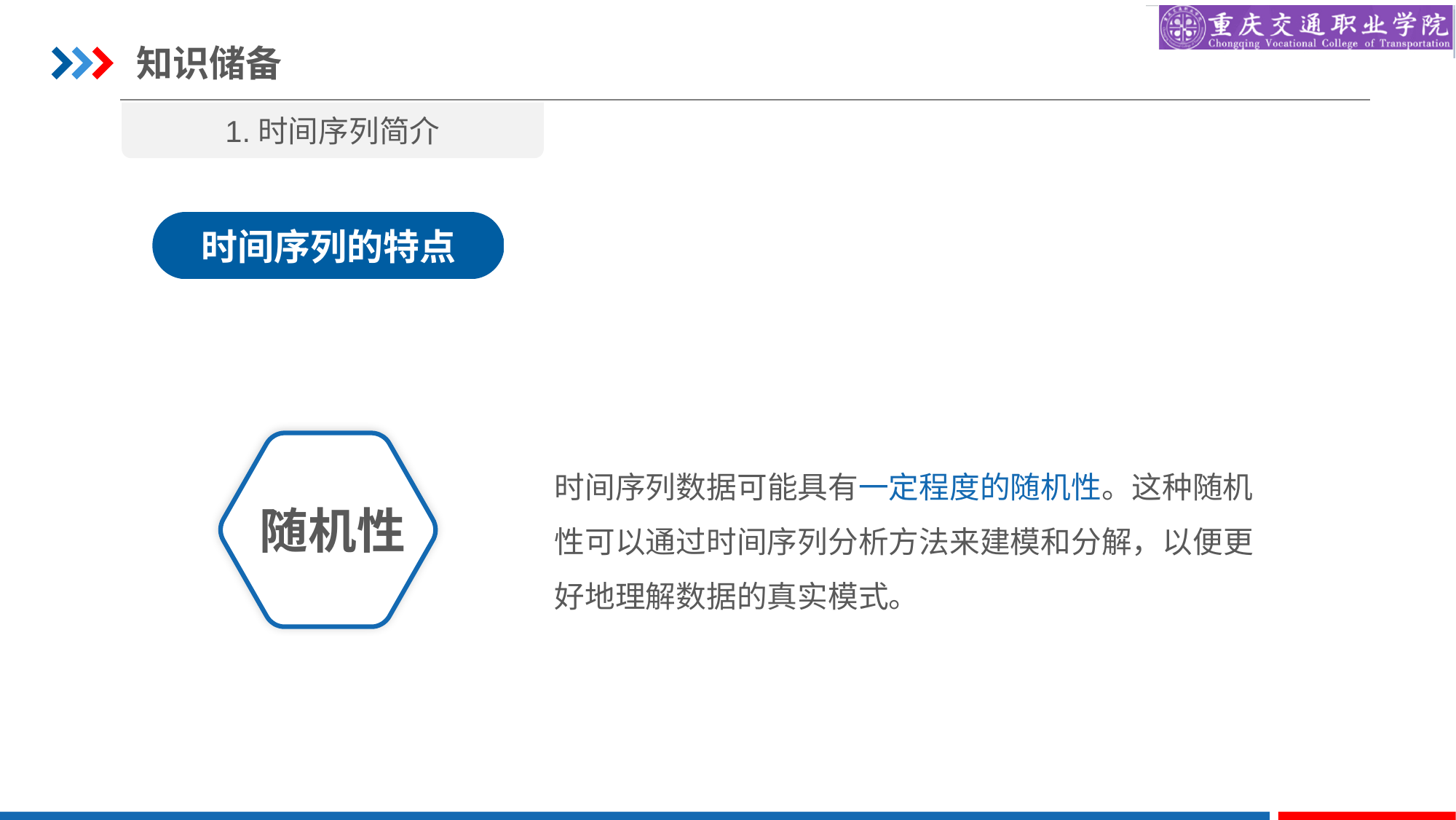

知识储备

1.时间序列简介
时间序列的特点

随机性
时间序列数据可能具有一定程度的随机性。这种随机性可以通过时间序列分析方法来建模和分解，以便更好地理解数据的真实模式。